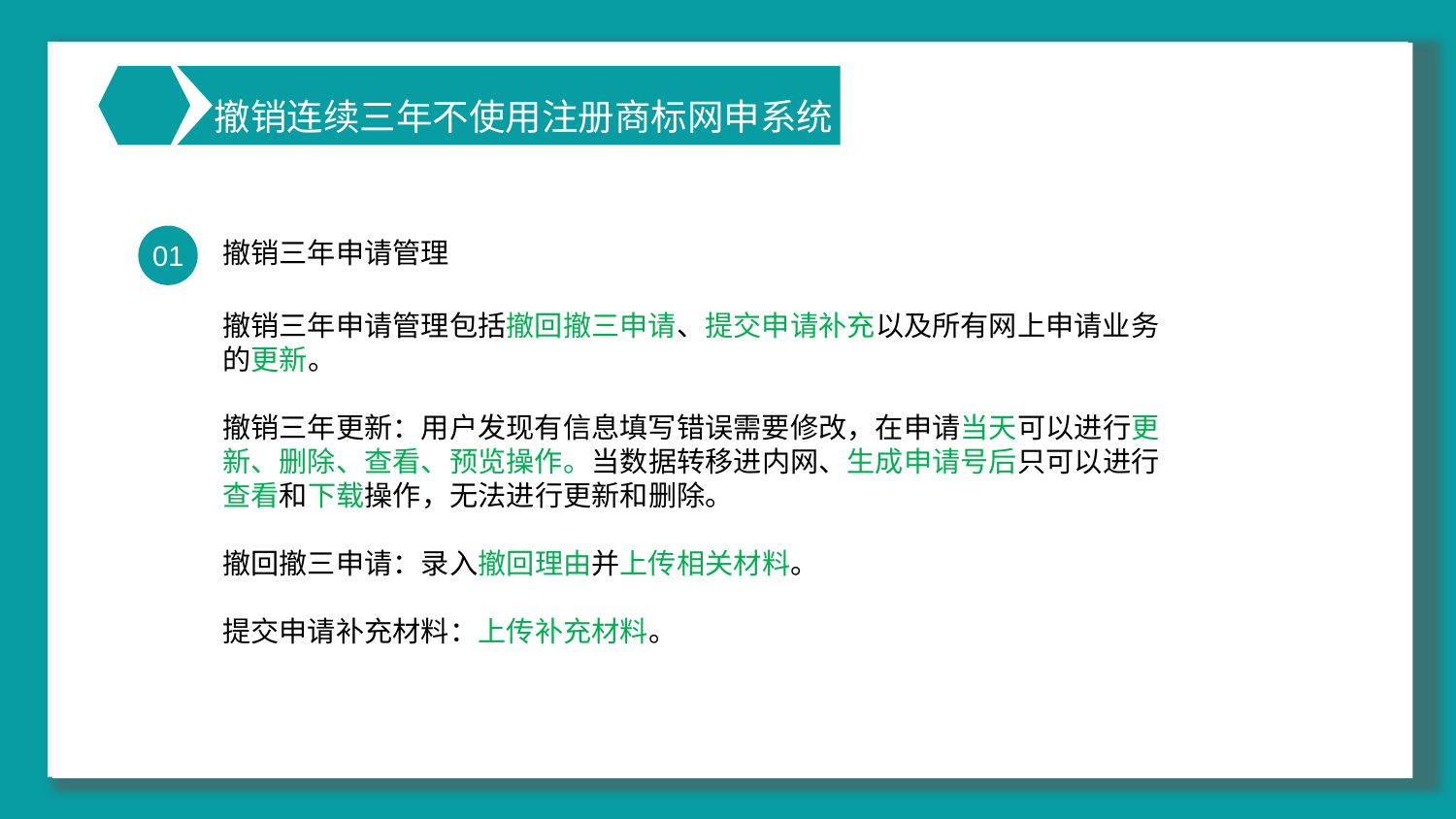

撤销连续三年不使用注册商标网申系统
选题的背景与意义

01

撤销三年申请管理
01

撤销三年申请管理包括撤回撤三申请、提交申请补充以及所有网上申请业务的更新。

撤销三年更新：用户发现有信息填写错误需要修改，在申请当天可以进行更新、删除、查看、预览操作。当数据转移进内网、生成申请号后只可以进行查看和下载操作，无法进行更新和删除。

撤回撤三申请：录入撤回理由并上传相关材料。

提交申请补充材料：上传补充材料。

点击文本框即可进行编辑输入相关内容点击文本框即可进行编辑输入相关内容
点击文本框即可进行编辑输入相关内容点击文本框即可进行编辑输入相关内容

text
text

text
text
点击文本框即可进行编辑输入相关内容点击文本框即可进行编辑输入相关内容
点击文本框即可进行编辑输入相关内容点击文本框即可进行编辑输入相关内容